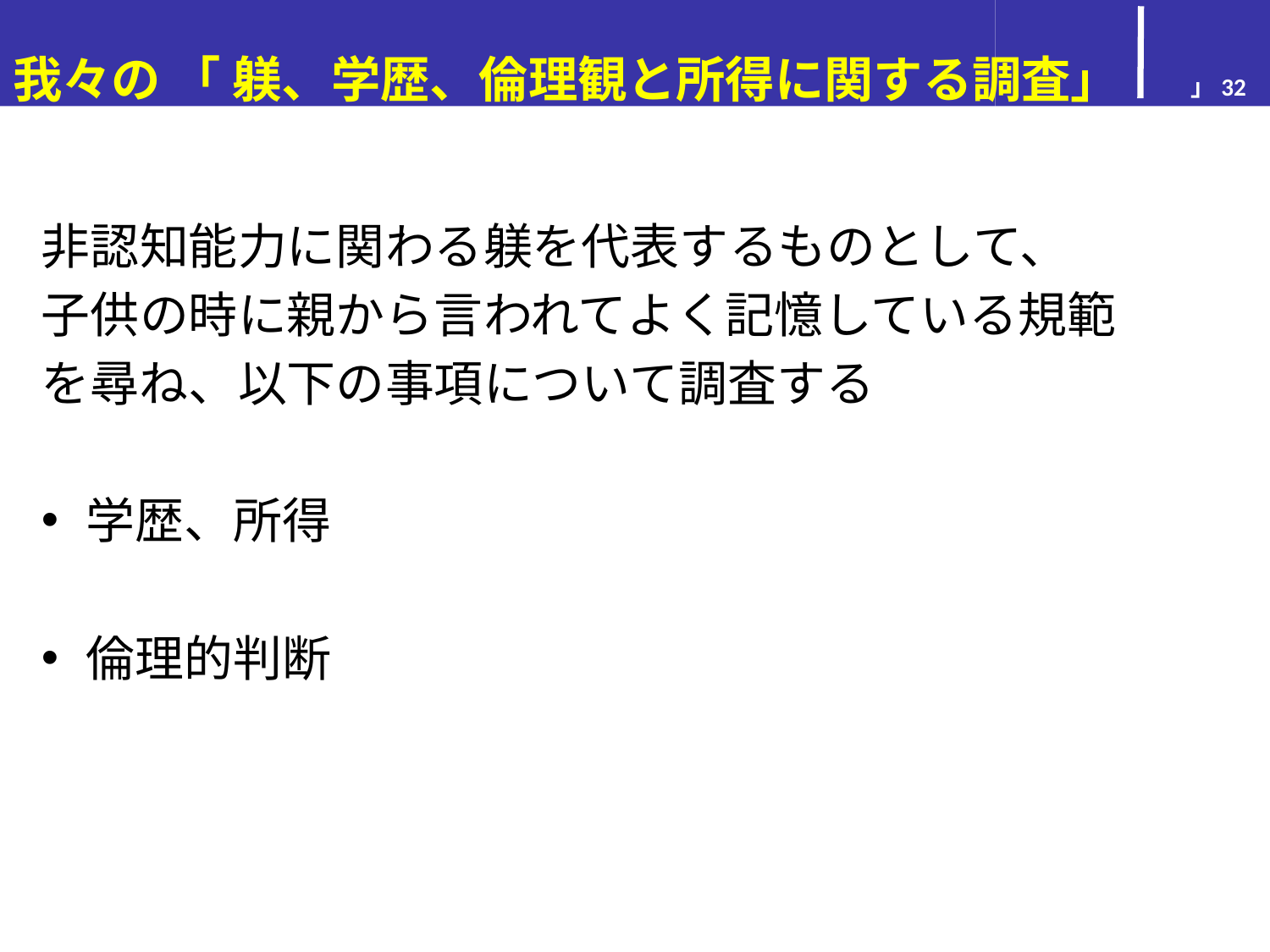

# 我々の 「 躾、学歴、倫理観と所得に関する調査」

」32
非認知能力に関わる躾を代表するものとして、
子供の時に親から言われてよく記憶している規範
を尋ね、以下の事項について調査する

学歴、所得

倫理的判断